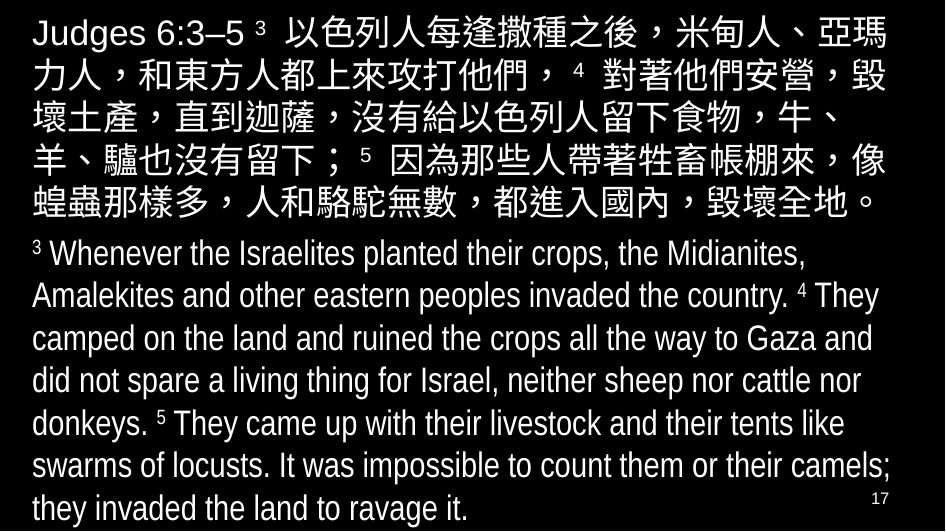

Judges 6:3–5 3 以色列人每逢撒種之後，米甸人、亞瑪力人，和東方人都上來攻打他們，4 對著他們安營，毀壞土產，直到迦薩，沒有給以色列人留下食物，牛、羊、驢也沒有留下；5 因為那些人帶著牲畜帳棚來，像蝗蟲那樣多，人和駱駝無數，都進入國內，毀壞全地。
3 Whenever the Israelites planted their crops, the Midianites, Amalekites and other eastern peoples invaded the country. 4 They camped on the land and ruined the crops all the way to Gaza and did not spare a living thing for Israel, neither sheep nor cattle nor donkeys. 5 They came up with their livestock and their tents like swarms of locusts. It was impossible to count them or their camels; they invaded the land to ravage it.

17